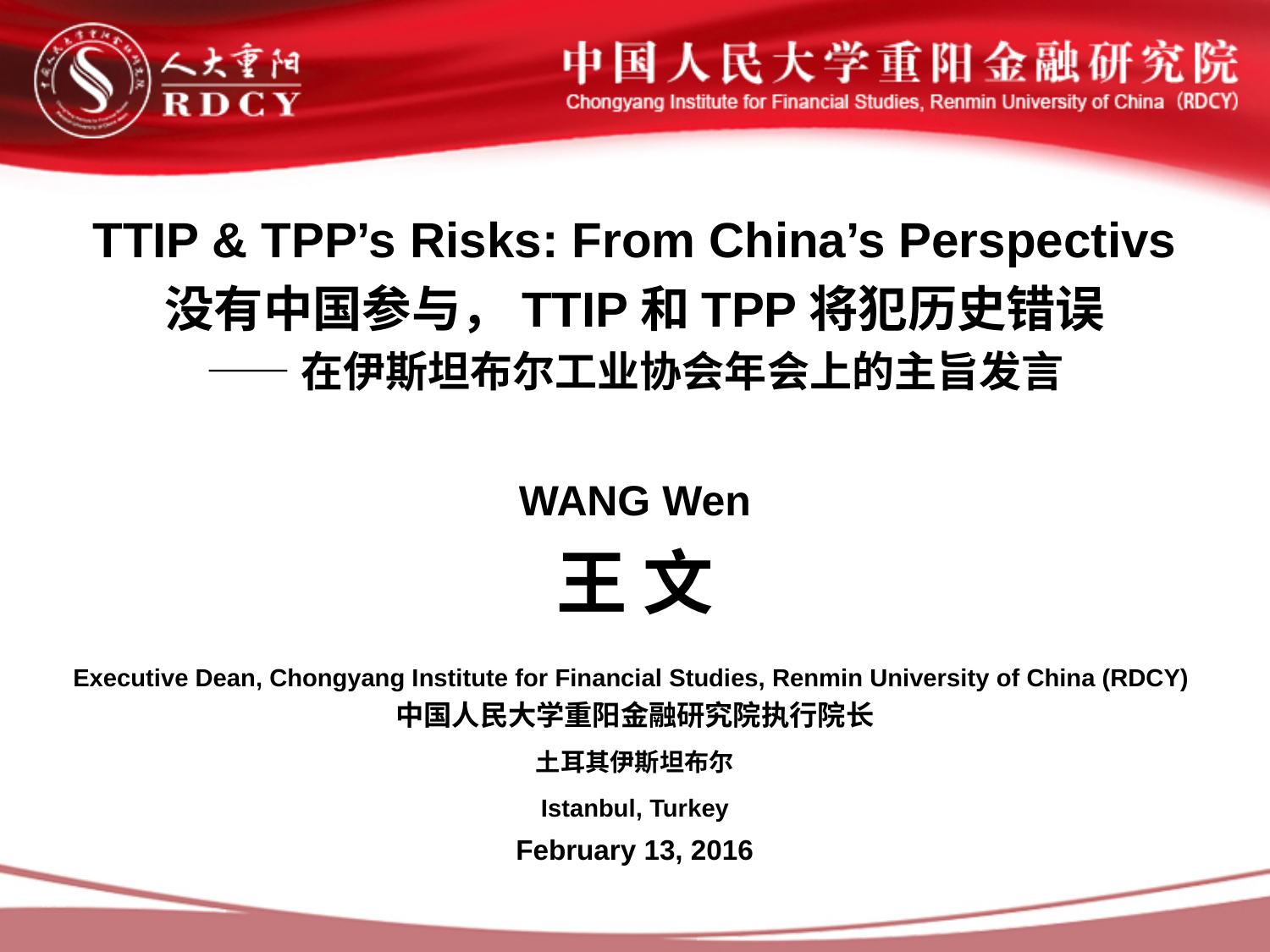

TTIP & TPP’s Risks: From China’s Perspectivs
没有中国参与，TTIP和TPP将犯历史错误
――在伊斯坦布尔工业协会年会上的主旨发言

WANG Wen
王 文

Executive Dean, Chongyang Institute for Financial Studies, Renmin University of China (RDCY)
中国人民大学重阳金融研究院执行院长
土耳其伊斯坦布尔
Istanbul, Turkey
February 13, 2016